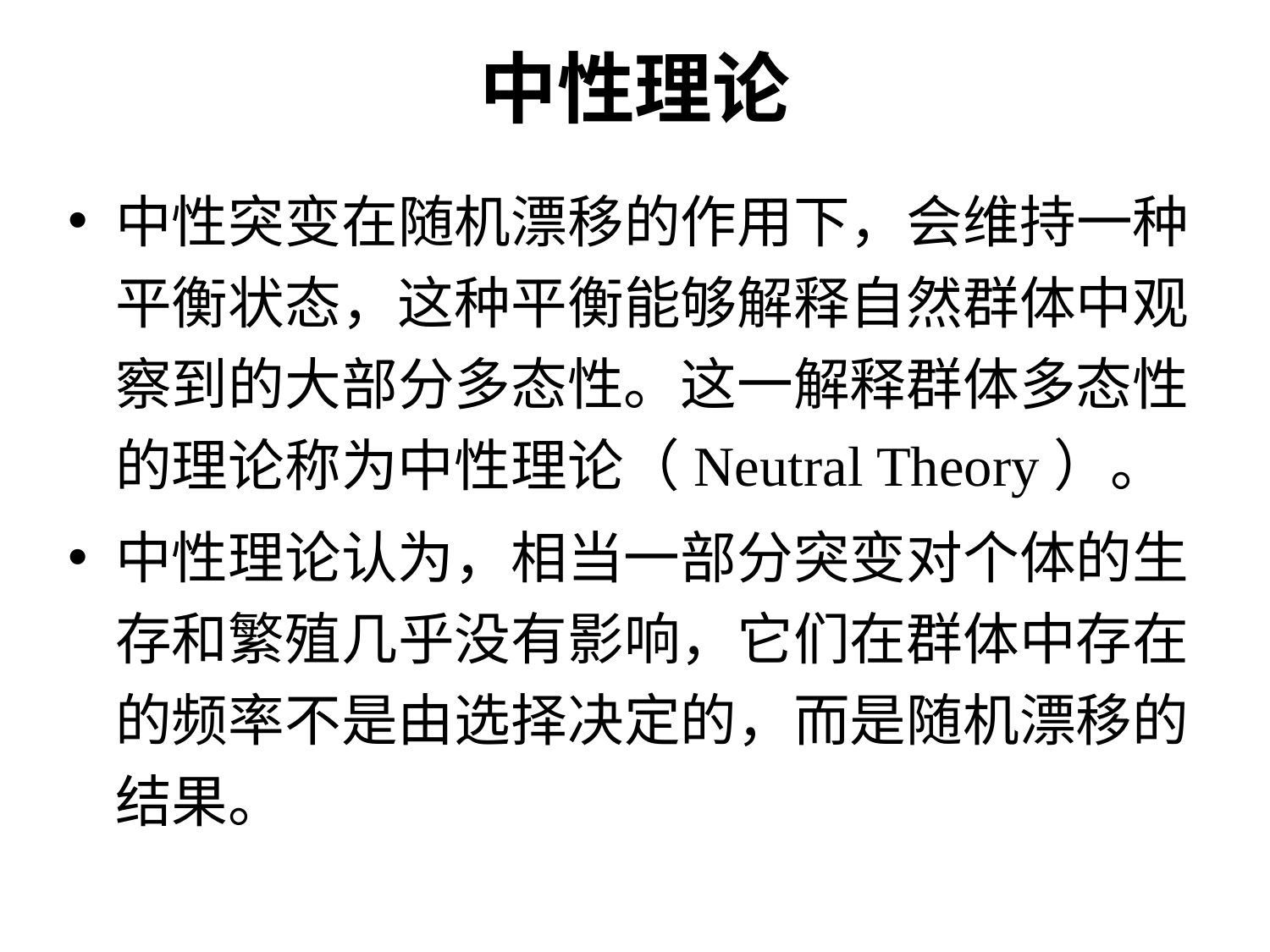

# 中性理论
中性突变在随机漂移的作用下，会维持一种平衡状态，这种平衡能够解释自然群体中观察到的大部分多态性。这一解释群体多态性的理论称为中性理论（Neutral Theory）。
中性理论认为，相当一部分突变对个体的生存和繁殖几乎没有影响，它们在群体中存在的频率不是由选择决定的，而是随机漂移的结果。